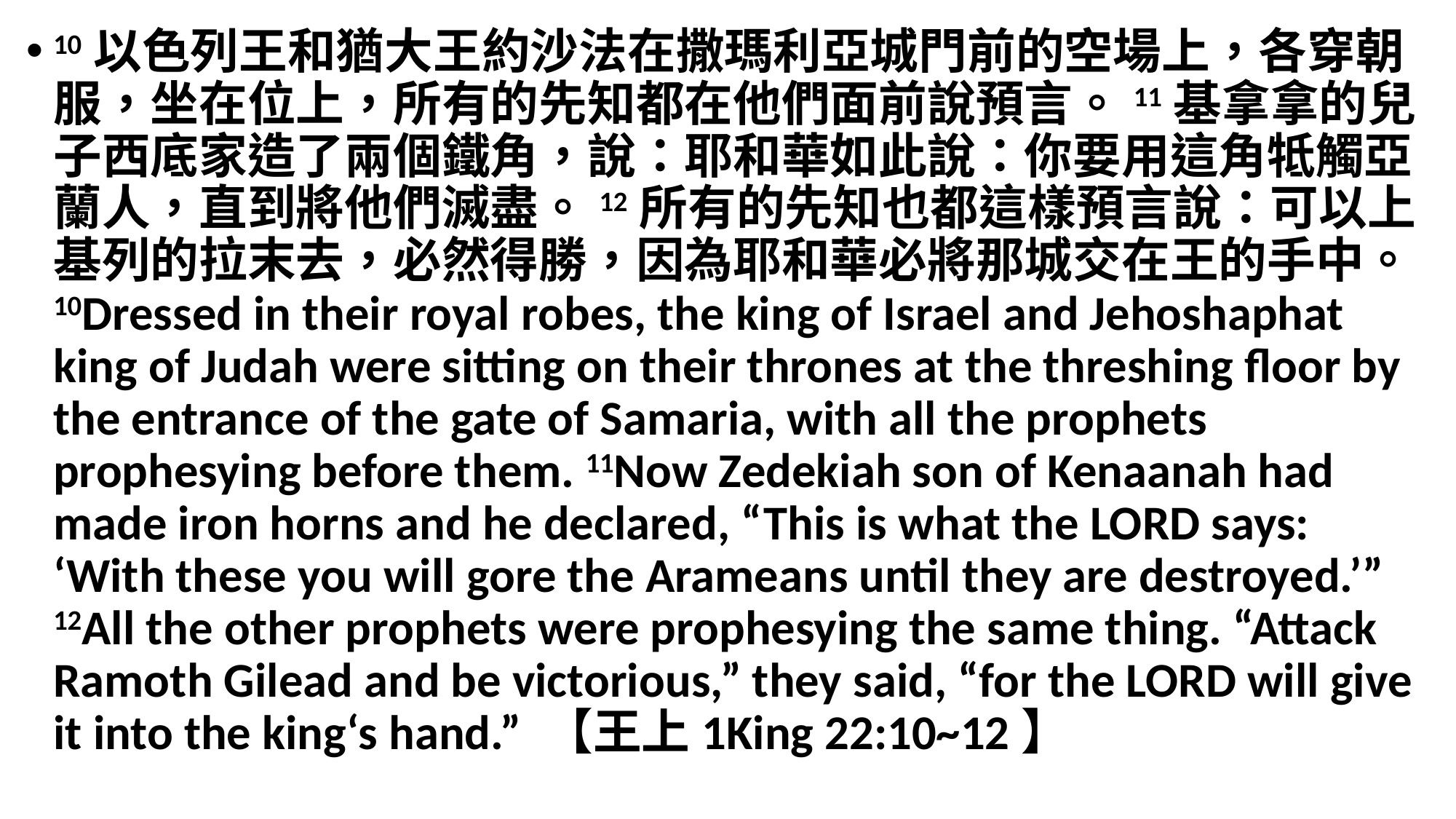

10以色列王和猶大王約沙法在撒瑪利亞城門前的空場上，各穿朝服，坐在位上，所有的先知都在他們面前說預言。11基拿拿的兒子西底家造了兩個鐵角，說：耶和華如此說：你要用這角牴觸亞蘭人，直到將他們滅盡。12所有的先知也都這樣預言說：可以上基列的拉末去，必然得勝，因為耶和華必將那城交在王的手中。
10Dressed in their royal robes, the king of Israel and Jehoshaphat king of Judah were sitting on their thrones at the threshing floor by the entrance of the gate of Samaria, with all the prophets prophesying before them. 11Now Zedekiah son of Kenaanah had made iron horns and he declared, “This is what the LORD says: ‘With these you will gore the Arameans until they are destroyed.’” 12All the other prophets were prophesying the same thing. “Attack Ramoth Gilead and be victorious,” they said, “for the LORD will give it into the king‘s hand.” 【王上1King 22:10~12】

#